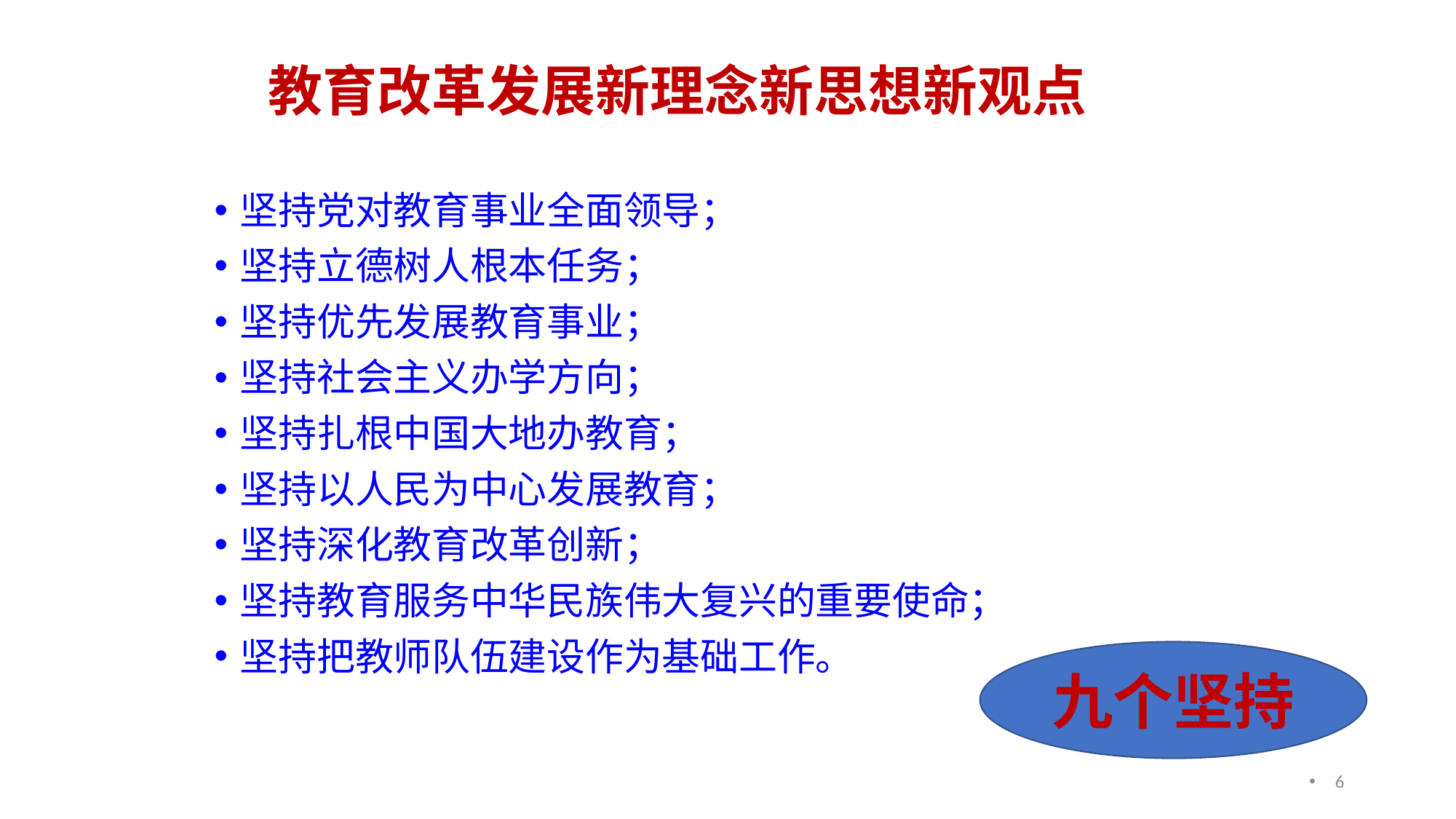

# 教育改革发展新理念新思想新观点
坚持党对教育事业全面领导；
坚持立德树人根本任务；
坚持优先发展教育事业；
坚持社会主义办学方向；
坚持扎根中国大地办教育；
坚持以人民为中心发展教育；
坚持深化教育改革创新；
坚持教育服务中华民族伟大复兴的重要使命；
坚持把教师队伍建设作为基础工作。
九个坚持
6